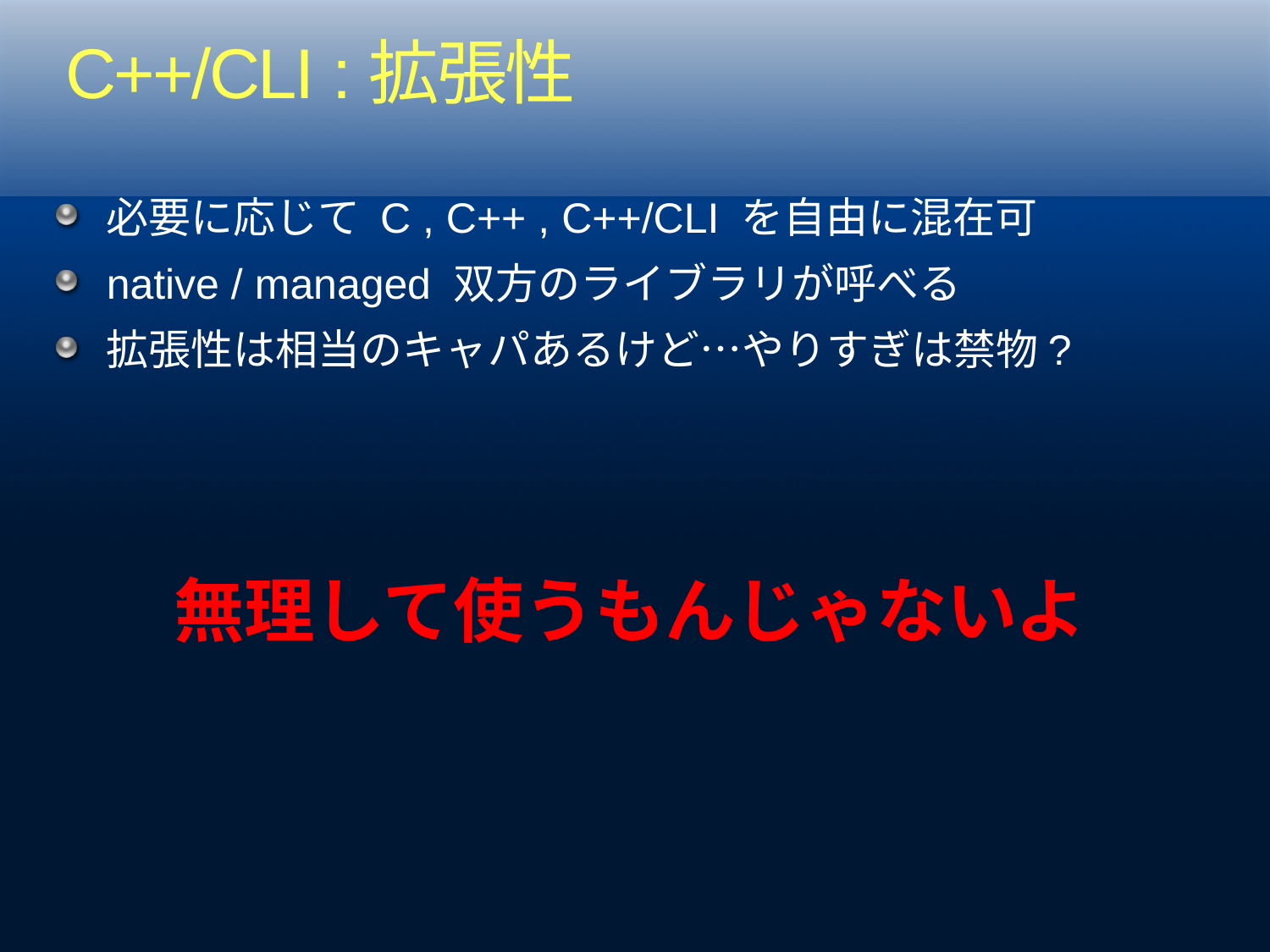

# C++/CLI :拡張性
必要に応じて C , C++ , C++/CLI を自由に混在可
native / managed 双方のライブラリが呼べる
拡張性は相当のキャパあるけど…やりすぎは禁物?
無理して使うもんじゃないよ